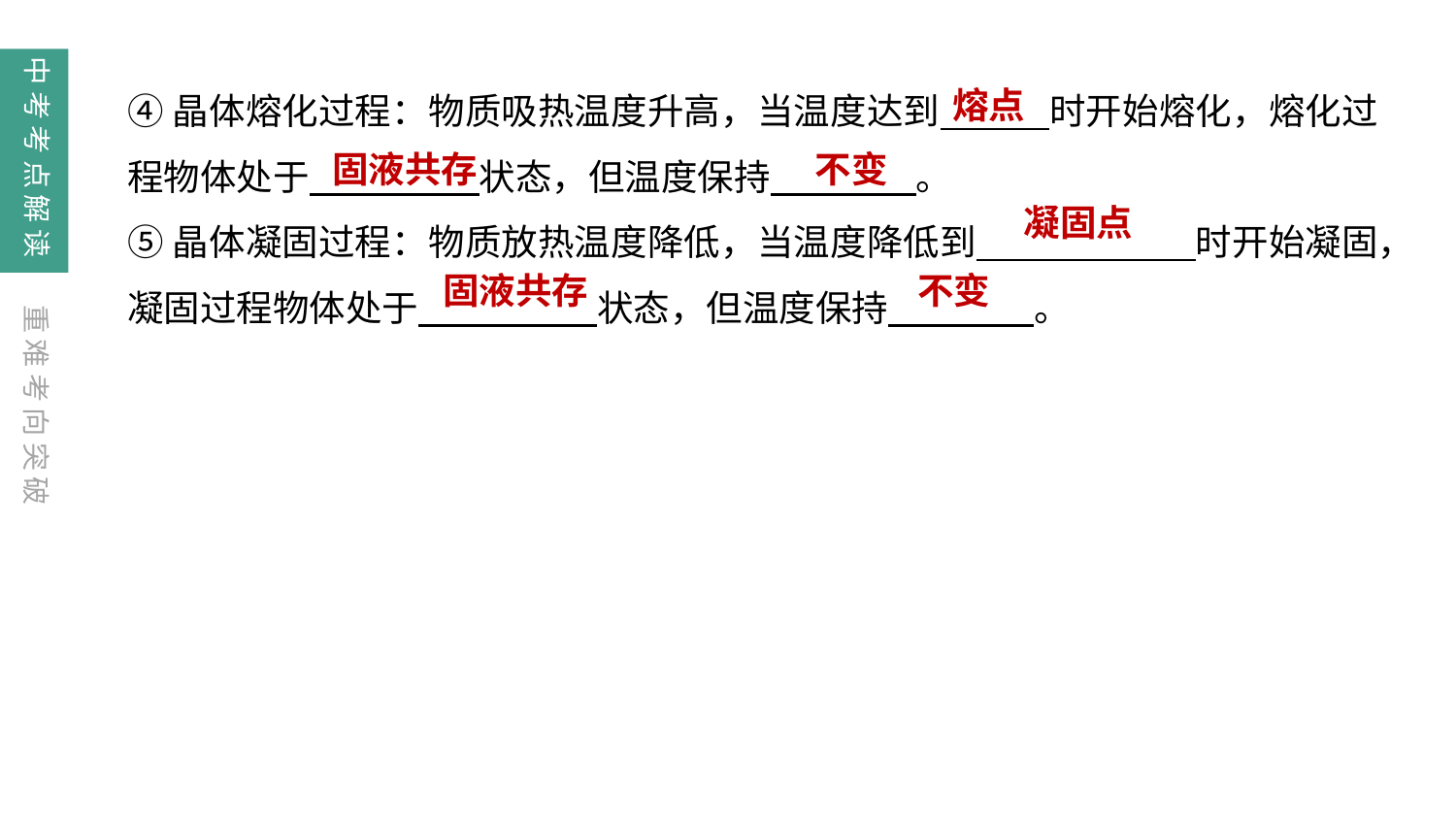

中考考点解读

熔点
④晶体熔化过程：物质吸热温度升高，当温度达到　　　时开始熔化，熔化过程物体处于　　　　   状态，但温度保持　　　　。
⑤晶体凝固过程：物质放热温度降低，当温度降低到　　　　　　时开始凝固，凝固过程物体处于　　　    　状态，但温度保持　　　　。
不变
固液共存
凝固点
固液共存
不变
重难考向突破